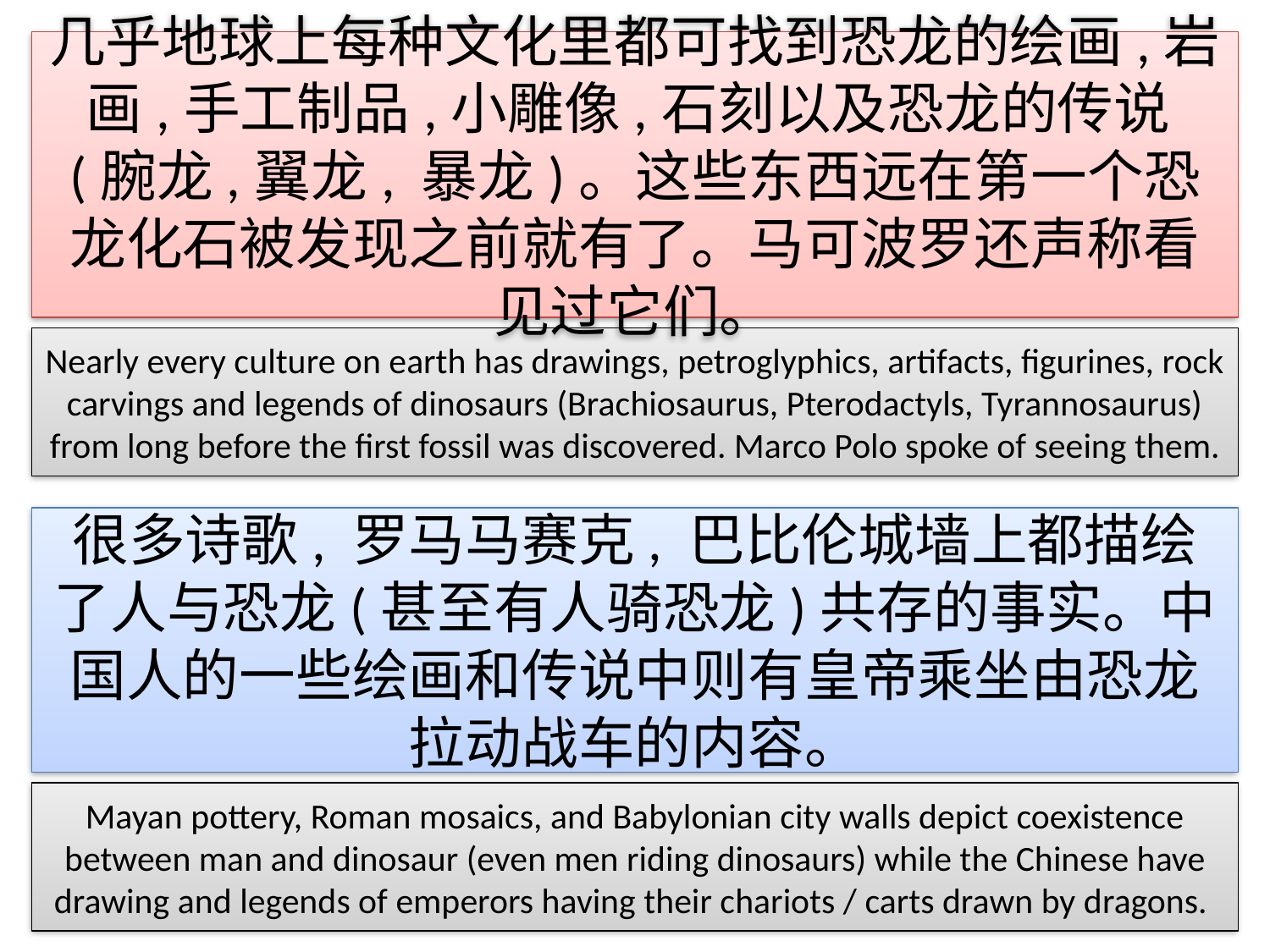

几乎地球上每种文化里都可找到恐龙的绘画,岩画,手工制品,小雕像,石刻以及恐龙的传说(腕龙,翼龙, 暴龙)。这些东西远在第一个恐龙化石被发现之前就有了。马可波罗还声称看见过它们。
Nearly every culture on earth has drawings, petroglyphics, artifacts, figurines, rock carvings and legends of dinosaurs (Brachiosaurus, Pterodactyls, Tyrannosaurus) from long before the first fossil was discovered. Marco Polo spoke of seeing them.
很多诗歌, 罗马马赛克, 巴比伦城墙上都描绘了人与恐龙(甚至有人骑恐龙)共存的事实。中国人的一些绘画和传说中则有皇帝乘坐由恐龙拉动战车的内容。
Mayan pottery, Roman mosaics, and Babylonian city walls depict coexistence between man and dinosaur (even men riding dinosaurs) while the Chinese have drawing and legends of emperors having their chariots / carts drawn by dragons.